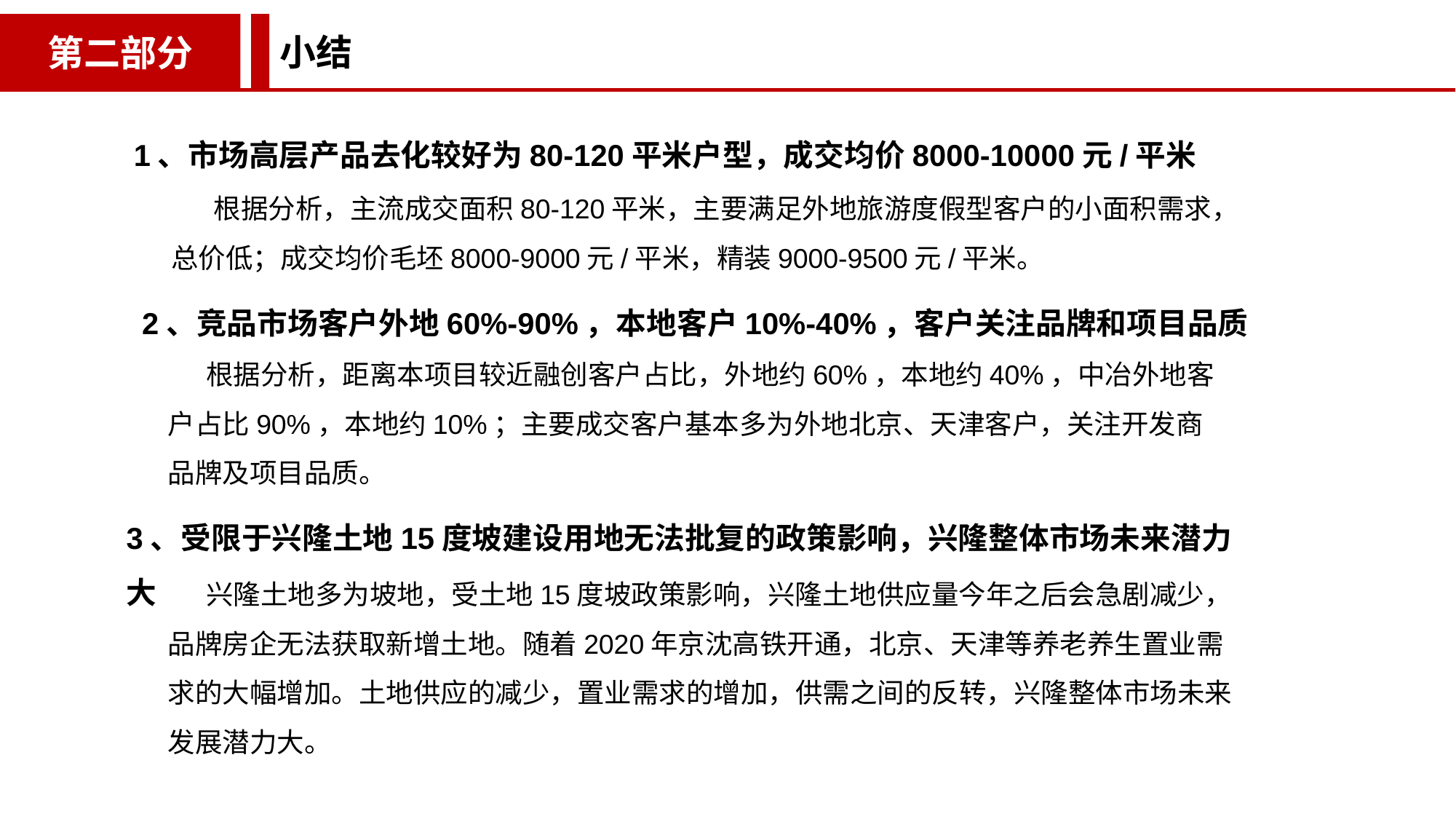

第二部分

小结
1、市场高层产品去化较好为80-120平米户型，成交均价8000-10000元/平米
       根据分析，主流成交面积80-120平米，主要满足外地旅游度假型客户的小面积需求，总价低；成交均价毛坯8000-9000元/平米，精装9000-9500元/平米。

 2、竞品市场客户外地60%-90%，本地客户10%-40%，客户关注品牌和项目品质
       根据分析，距离本项目较近融创客户占比，外地约60%，本地约40%，中冶外地客户占比90%，本地约10%；主要成交客户基本多为外地北京、天津客户，关注开发商品牌及项目品质。
3、受限于兴隆土地15度坡建设用地无法批复的政策影响，兴隆整体市场未来潜力大
       兴隆土地多为坡地，受土地15度坡政策影响，兴隆土地供应量今年之后会急剧减少，品牌房企无法获取新增土地。随着2020年京沈高铁开通，北京、天津等养老养生置业需求的大幅增加。土地供应的减少，置业需求的增加，供需之间的反转，兴隆整体市场未来发展潜力大。